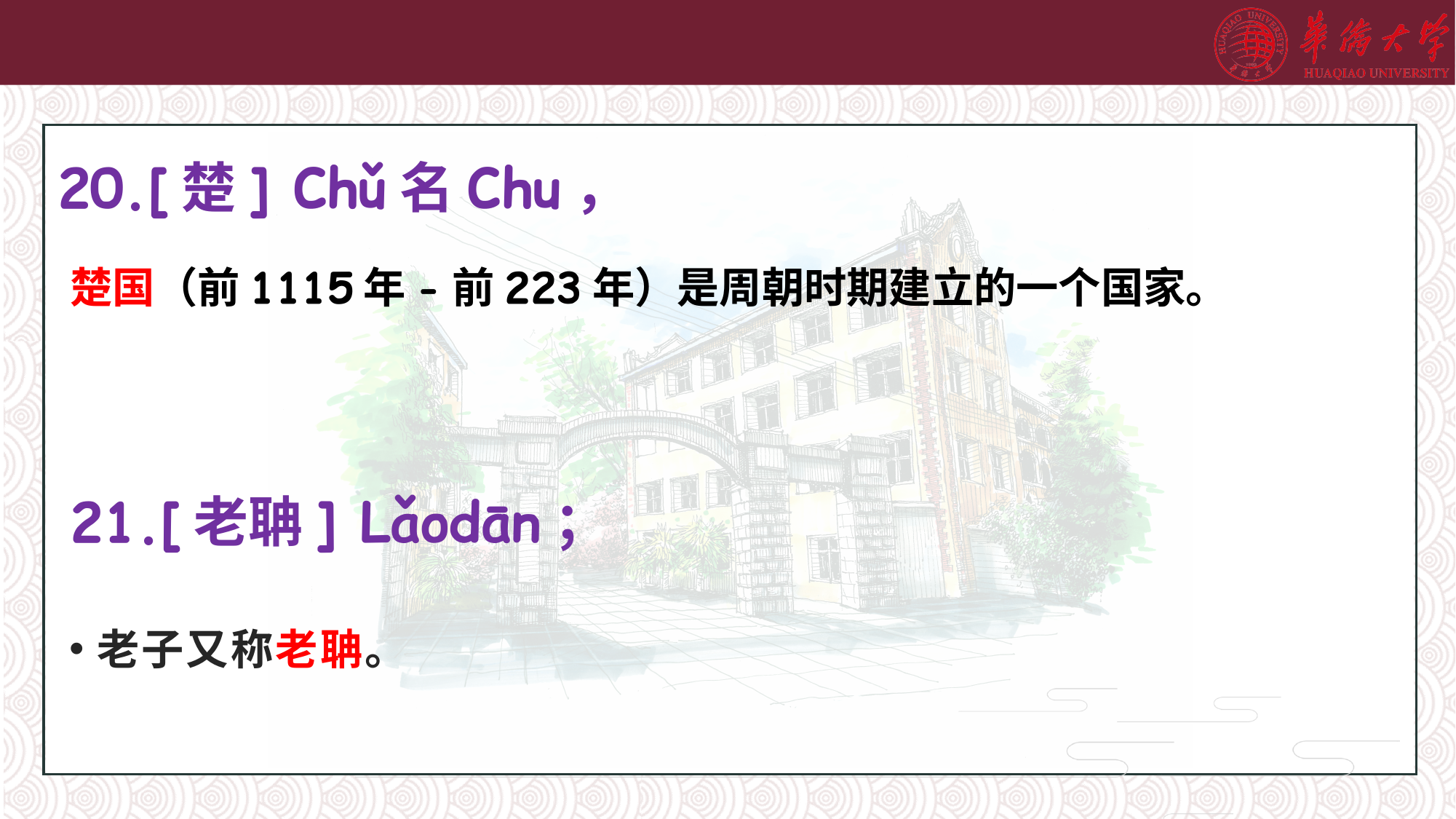

# 20.[楚] Chǔ名Chu，
楚国（前1115年-前223年）是周朝时期建立的一个国家。
21.[老聃] Lǎodān；
老子又称老聃。